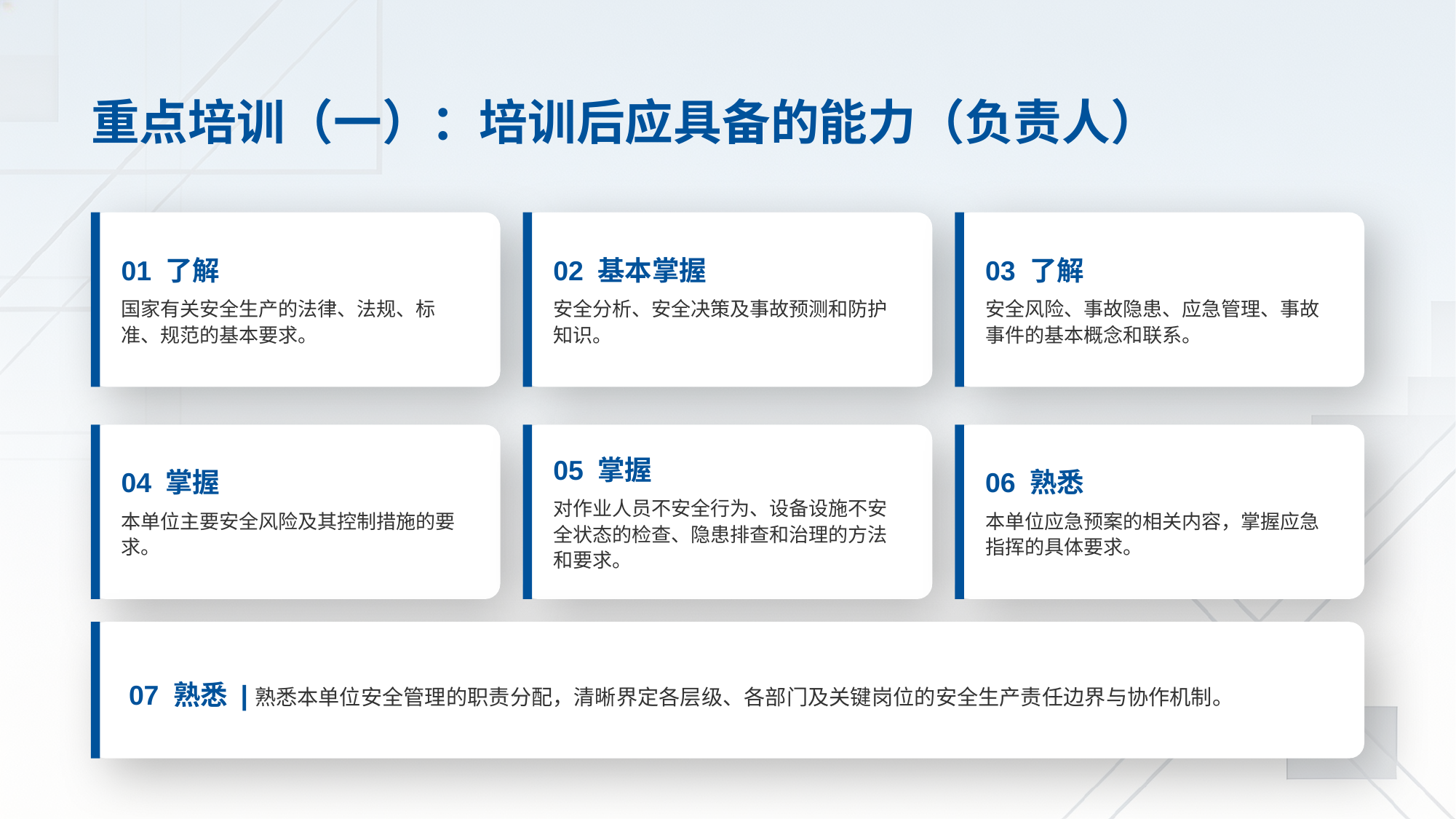

重点培训（一）：培训后应具备的能力（负责人）

01 了解
国家有关安全生产的法律、法规、标准、规范的基本要求。
02 基本掌握
安全分析、安全决策及事故预测和防护知识。
03 了解
安全风险、事故隐患、应急管理、事故事件的基本概念和联系。

04 掌握
本单位主要安全风险及其控制措施的要求。
05 掌握
对作业人员不安全行为、设备设施不安全状态的检查、隐患排查和治理的方法和要求。
06 熟悉
本单位应急预案的相关内容，掌握应急指挥的具体要求。

07 熟悉 |熟悉本单位安全管理的职责分配，清晰界定各层级、各部门及关键岗位的安全生产责任边界与协作机制。